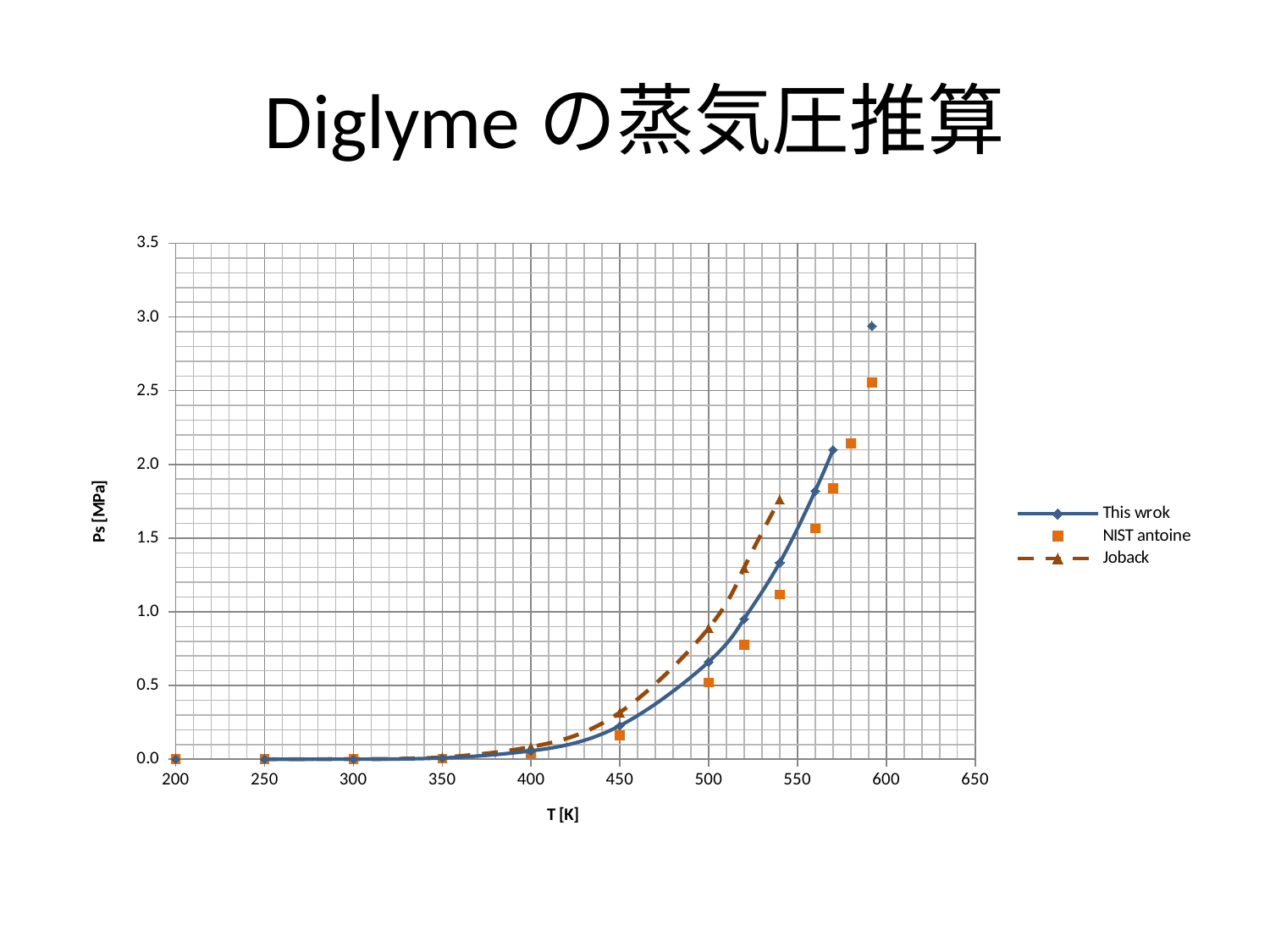

# Diglymeの蒸気圧推算

### Chart

| Category |  |  |  |
|---|---|---|---|